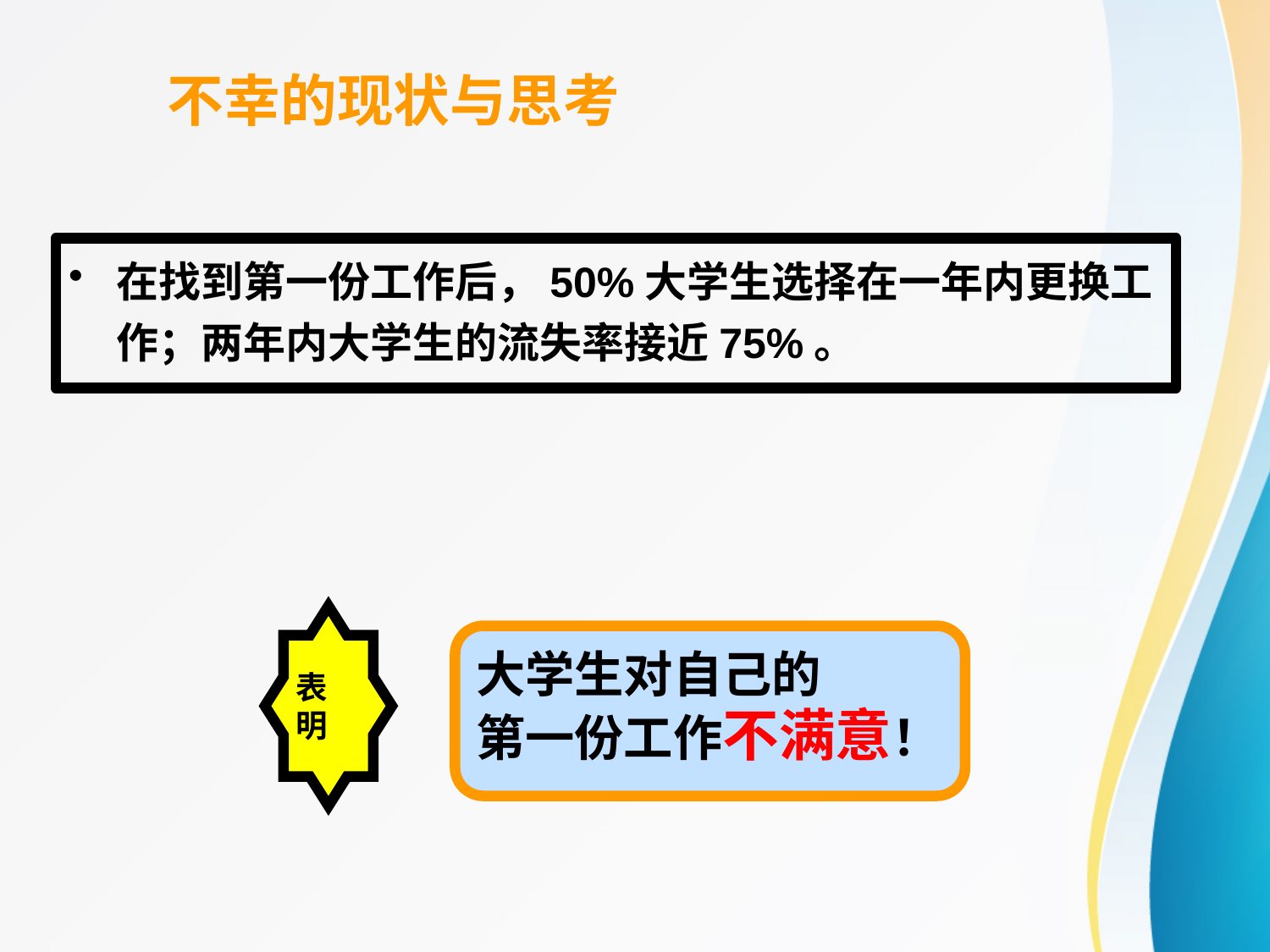

不幸的现状与思考
在找到第一份工作后，50%大学生选择在一年内更换工作；两年内大学生的流失率接近75%。
表
明
大学生对自己的
第一份工作不满意！